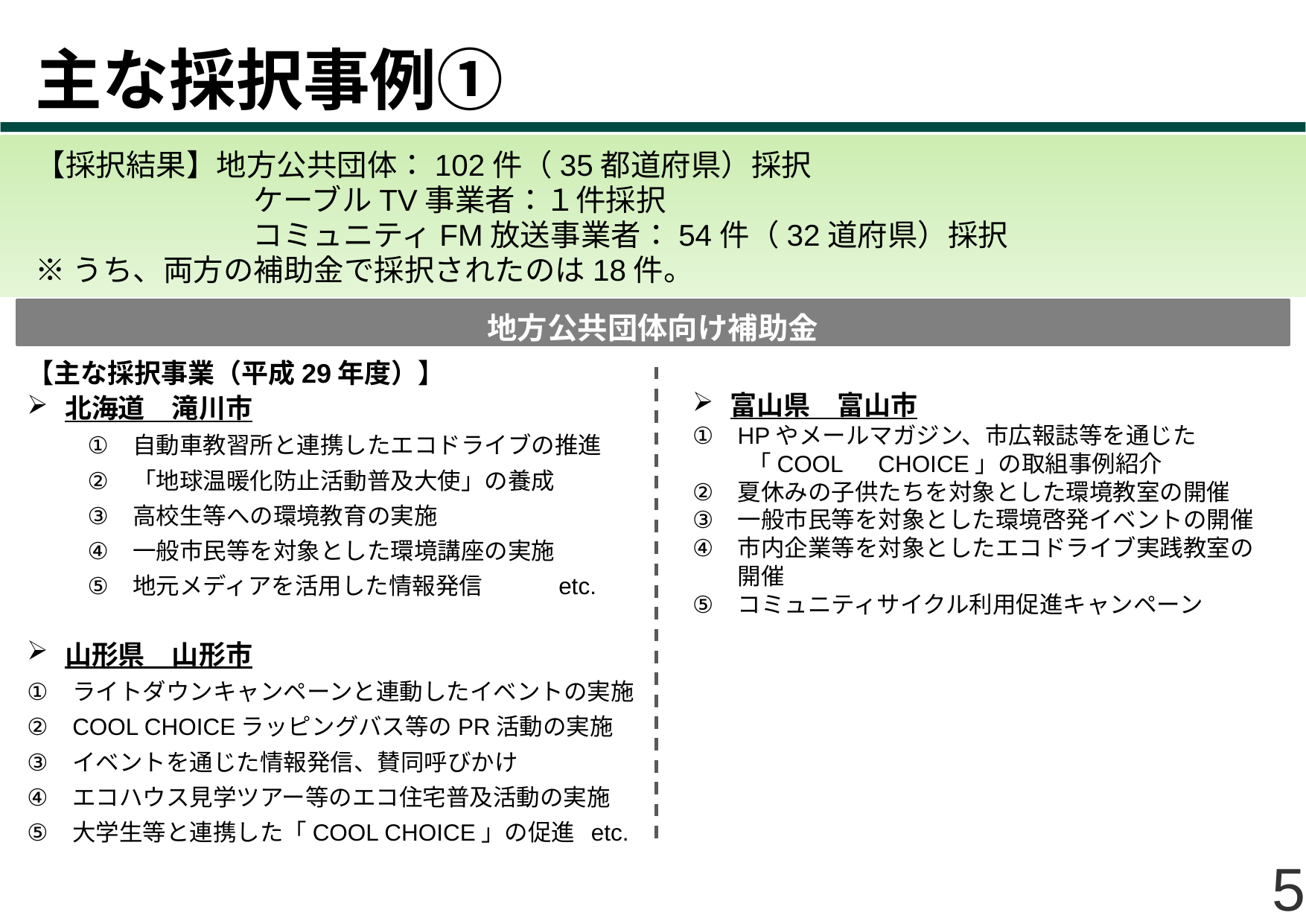

# 主な採択事例①
【採択結果】地方公共団体：102件（35都道府県）採択
　　　　　　　 ケーブルTV事業者：１件採択
　　　　　　　 コミュニティFM放送事業者：54件（32道府県）採択
※うち、両方の補助金で採択されたのは18件。
地方公共団体向け補助金
【主な採択事業（平成29年度）】
北海道　滝川市
自動車教習所と連携したエコドライブの推進
「地球温暖化防止活動普及大使」の養成
高校生等への環境教育の実施
一般市民等を対象とした環境講座の実施
地元メディアを活用した情報発信　　　etc.

山形県　山形市
ライトダウンキャンペーンと連動したイベントの実施
COOL CHOICEラッピングバス等のPR活動の実施
イベントを通じた情報発信、賛同呼びかけ
エコハウス見学ツアー等のエコ住宅普及活動の実施
大学生等と連携した「COOL CHOICE」の促進  etc.

富山県　富山市
HPやメールマガジン、市広報誌等を通じた
  「COOL　CHOICE」の取組事例紹介
夏休みの子供たちを対象とした環境教室の開催
一般市民等を対象とした環境啓発イベントの開催
市内企業等を対象としたエコドライブ実践教室の
開催
コミュニティサイクル利用促進キャンペーン